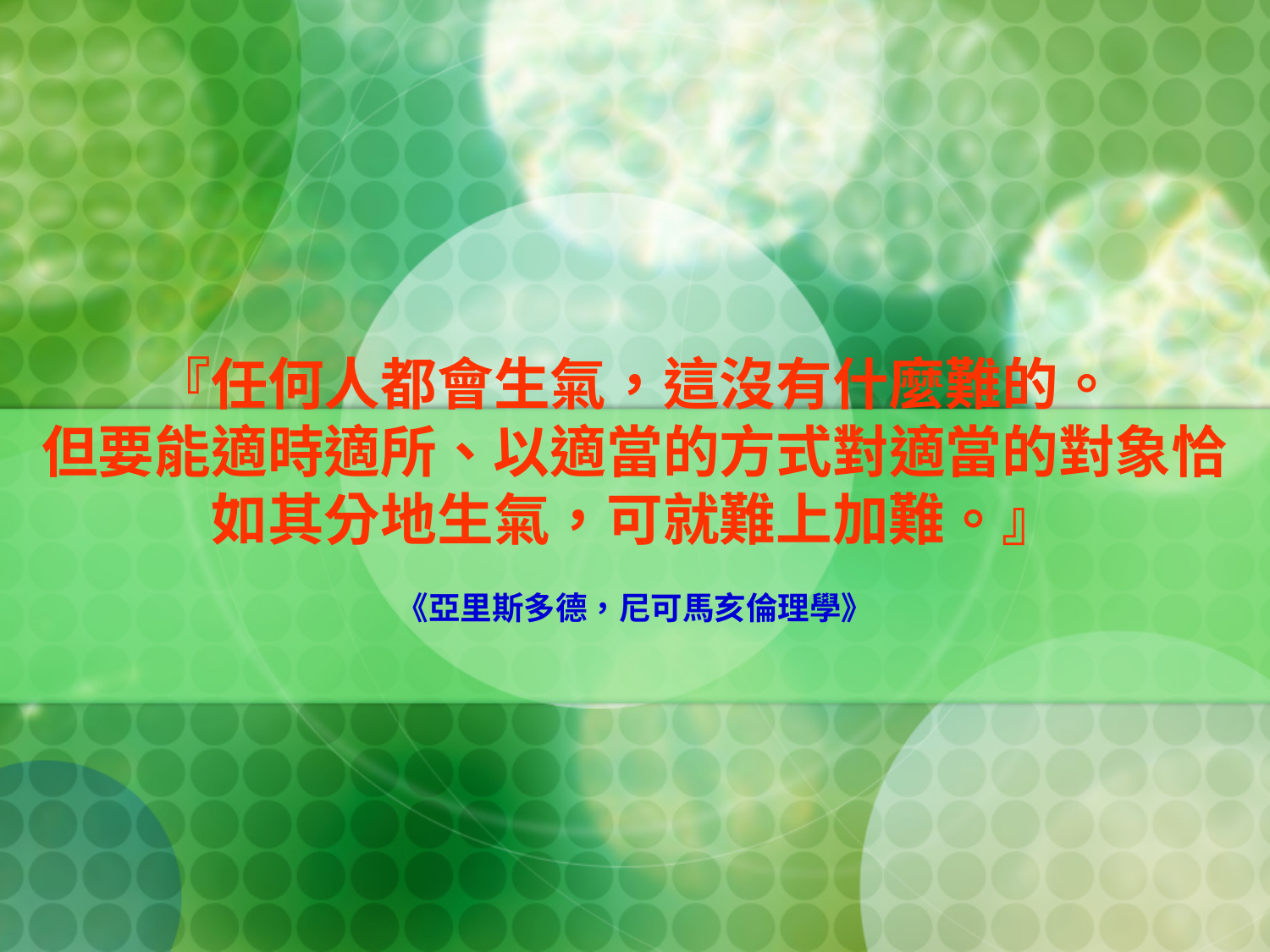

# 『任何人都會生氣，這沒有什麼難的。 但要能適時適所、以適當的方式對適當的對象恰如其分地生氣，可就難上加難。』
《亞里斯多德，尼可馬亥倫理學》